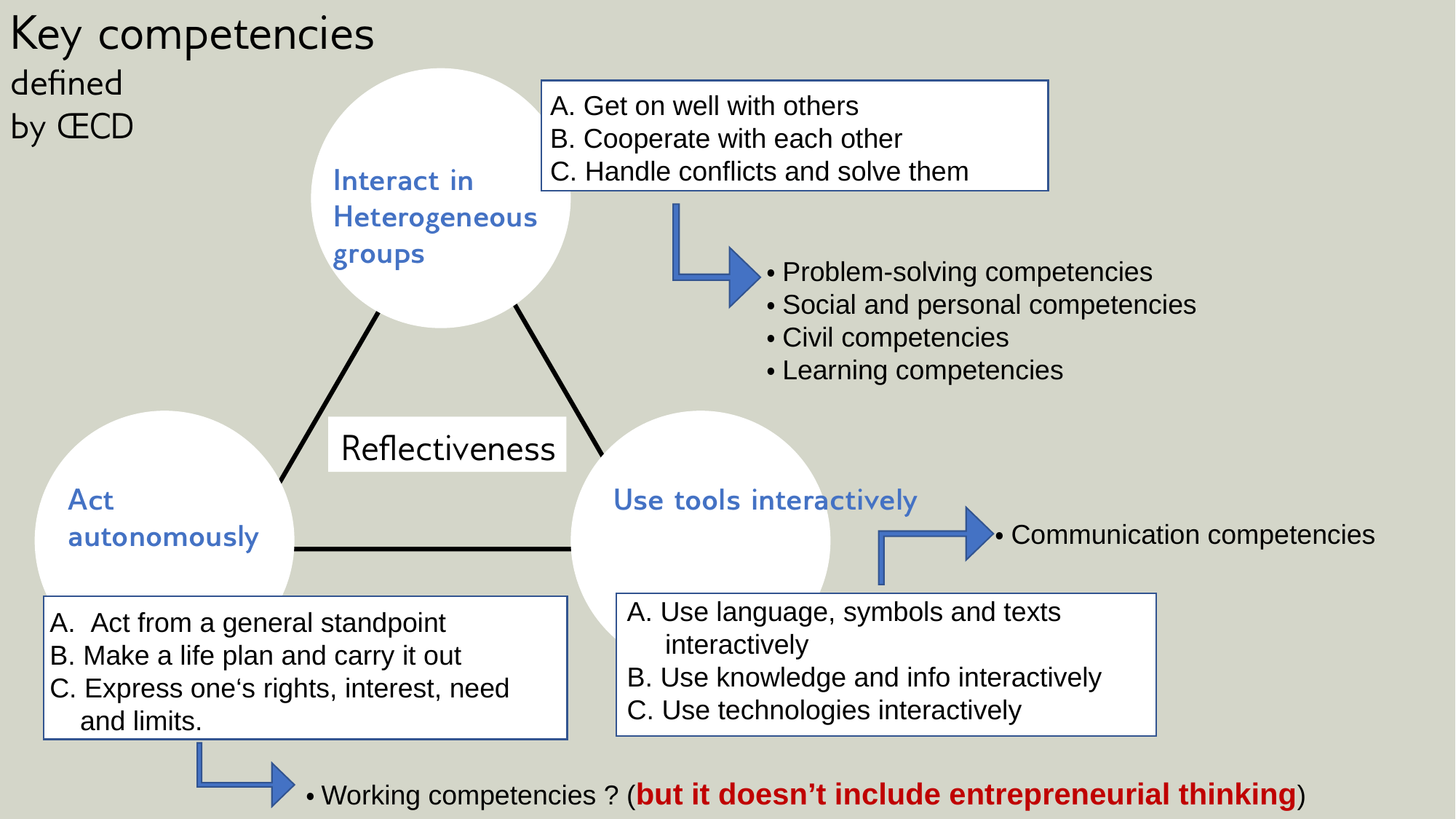

Key competencies
defined
by OECD

A. Get on well with others
B. Cooperate with each other
C. Handle conflicts and solve them
Interact in
Heterogeneous
groups

・Problem-solving competencies
・Social and personal competencies
・Civil competencies
・Learning competencies

Reflectiveness
Act autonomously
Use tools interactively

・Communication competencies
A. Use language, symbols and texts
     interactively
B. Use knowledge and info interactively
C. Use technologies interactively

Act from a general standpoint
B. Make a life plan and carry it out
C. Express one‘s rights, interest, need
    and limits.

・Working competencies ? (but it doesn’t include entrepreneurial thinking)